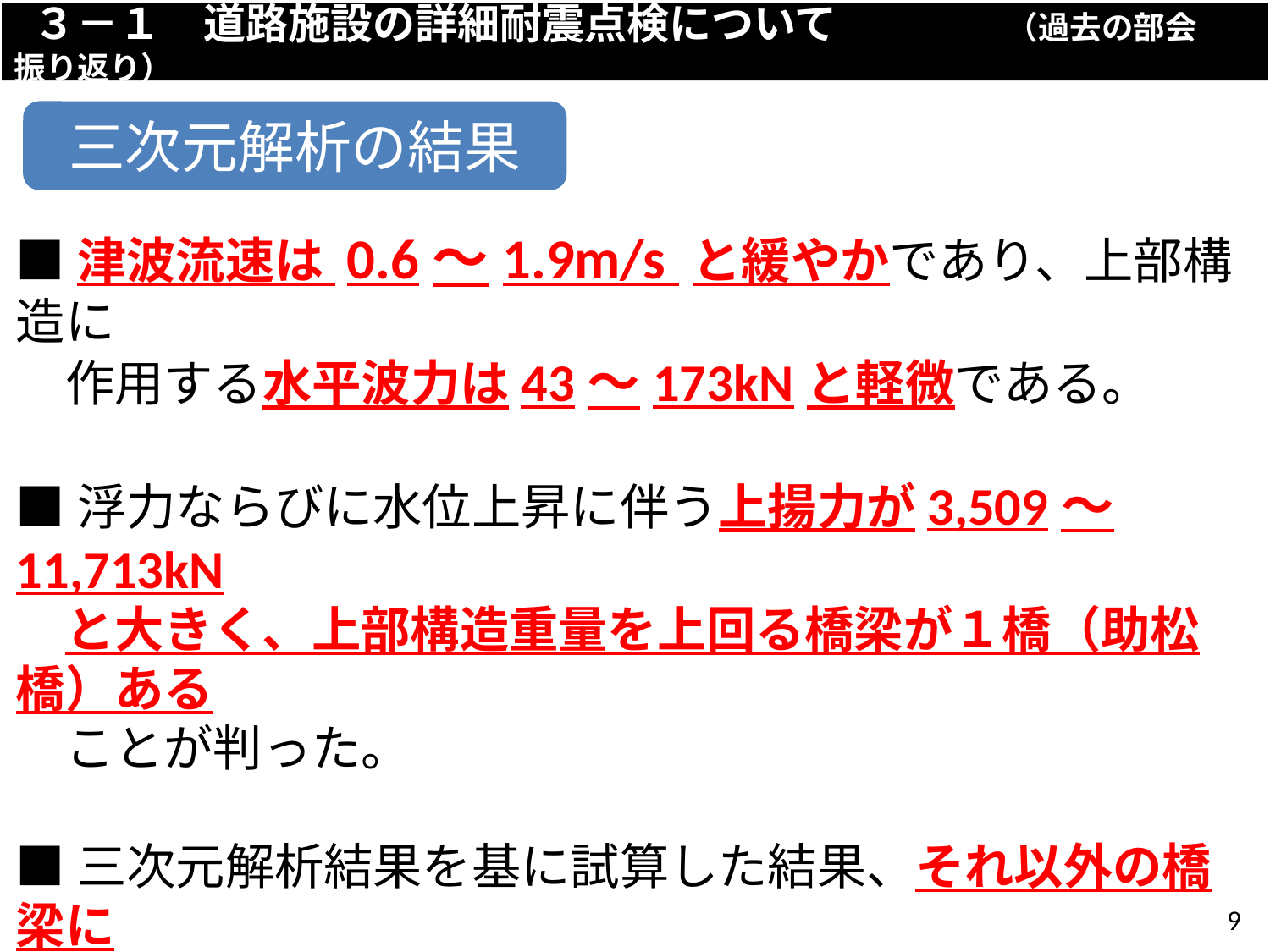

３－１　道路施設の詳細耐震点検について　　　　（過去の部会　振り返り）
（過去の部会　振り返り）
大阪臨海線

三次元解析の結果
■津波流速は 0.6～1.9m/s と緩やかであり、上部構造に
　作用する水平波力は43～173kNと軽微である。

■浮力ならびに水位上昇に伴う上揚力が3,509～11,713kN
　と大きく、上部構造重量を上回る橋梁が１橋（助松橋）ある
　ことが判った。

■三次元解析結果を基に試算した結果、それ以外の橋梁に
　浮上りは生じないことが判った。
9